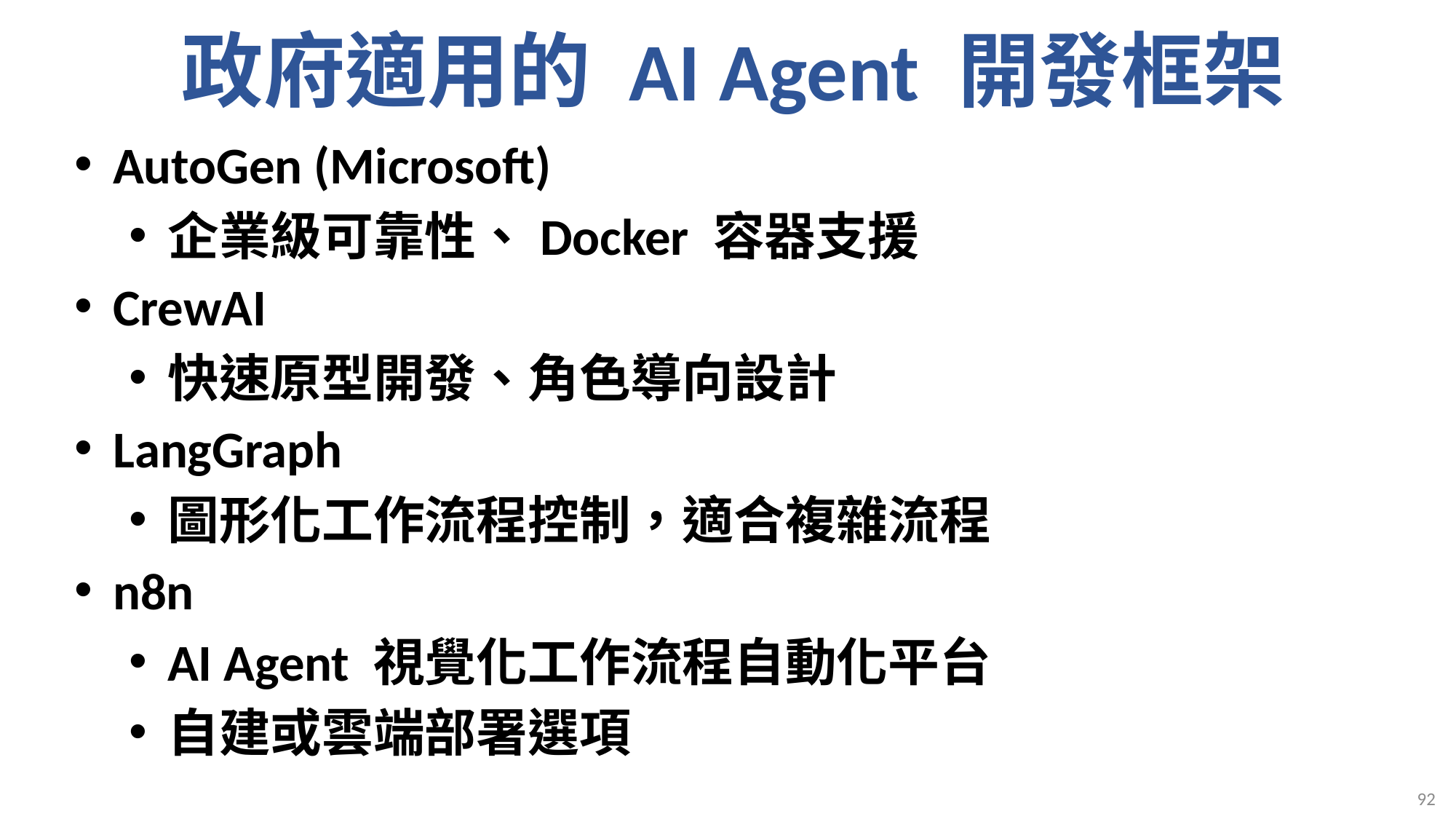

# 政府適用的 AI Agent 開發框架
AutoGen (Microsoft)
企業級可靠性、Docker 容器支援
CrewAI
快速原型開發、角色導向設計
LangGraph
圖形化工作流程控制，適合複雜流程
n8n
AI Agent 視覺化工作流程自動化平台
自建或雲端部署選項
92